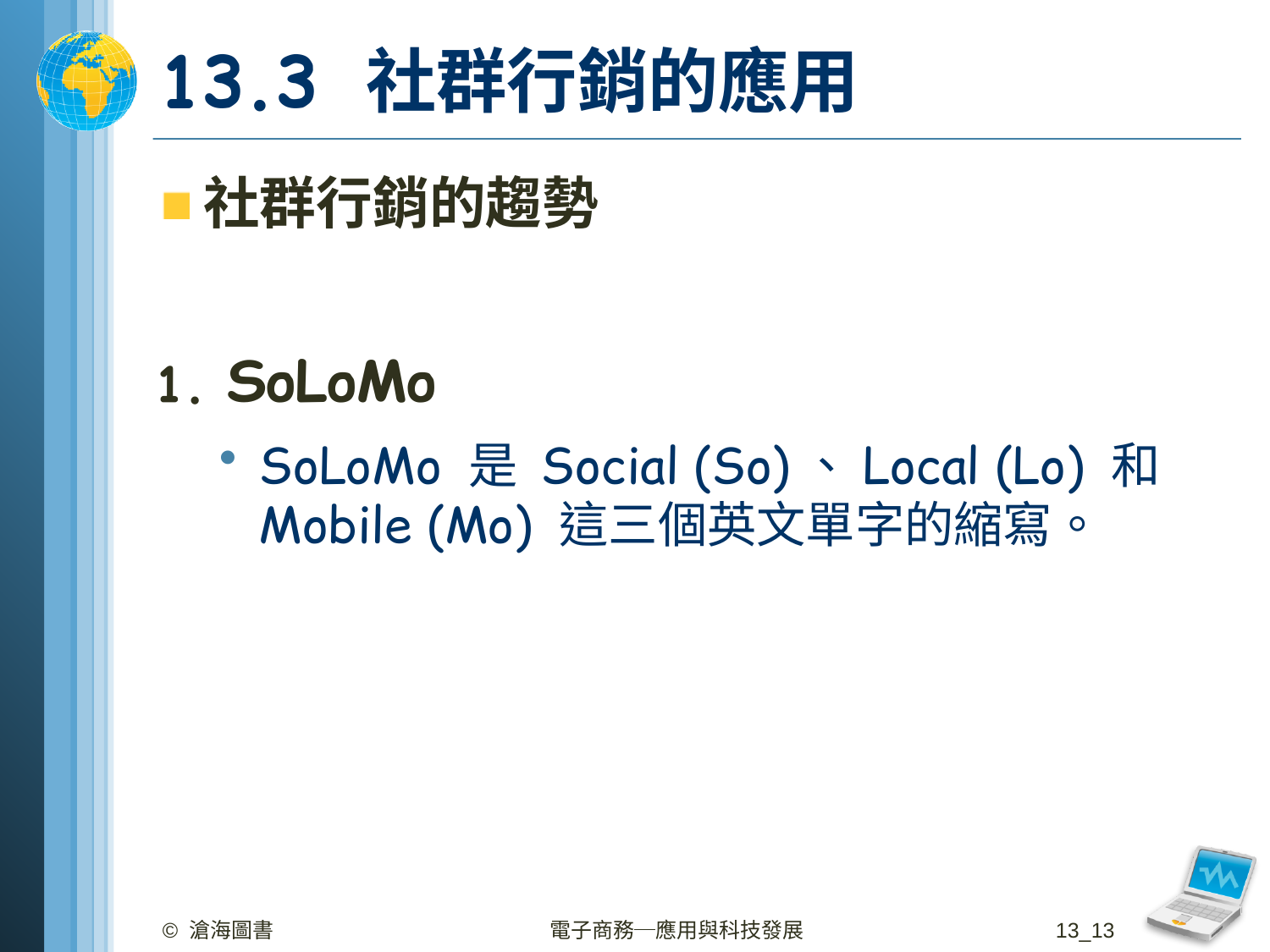

# 13.3 社群行銷的應用
社群行銷的趨勢

SoLoMo
SoLoMo 是 Social (So)、Local (Lo) 和 Mobile (Mo) 這三個英文單字的縮寫。
© 滄海圖書
電子商務─應用與科技發展
13_13